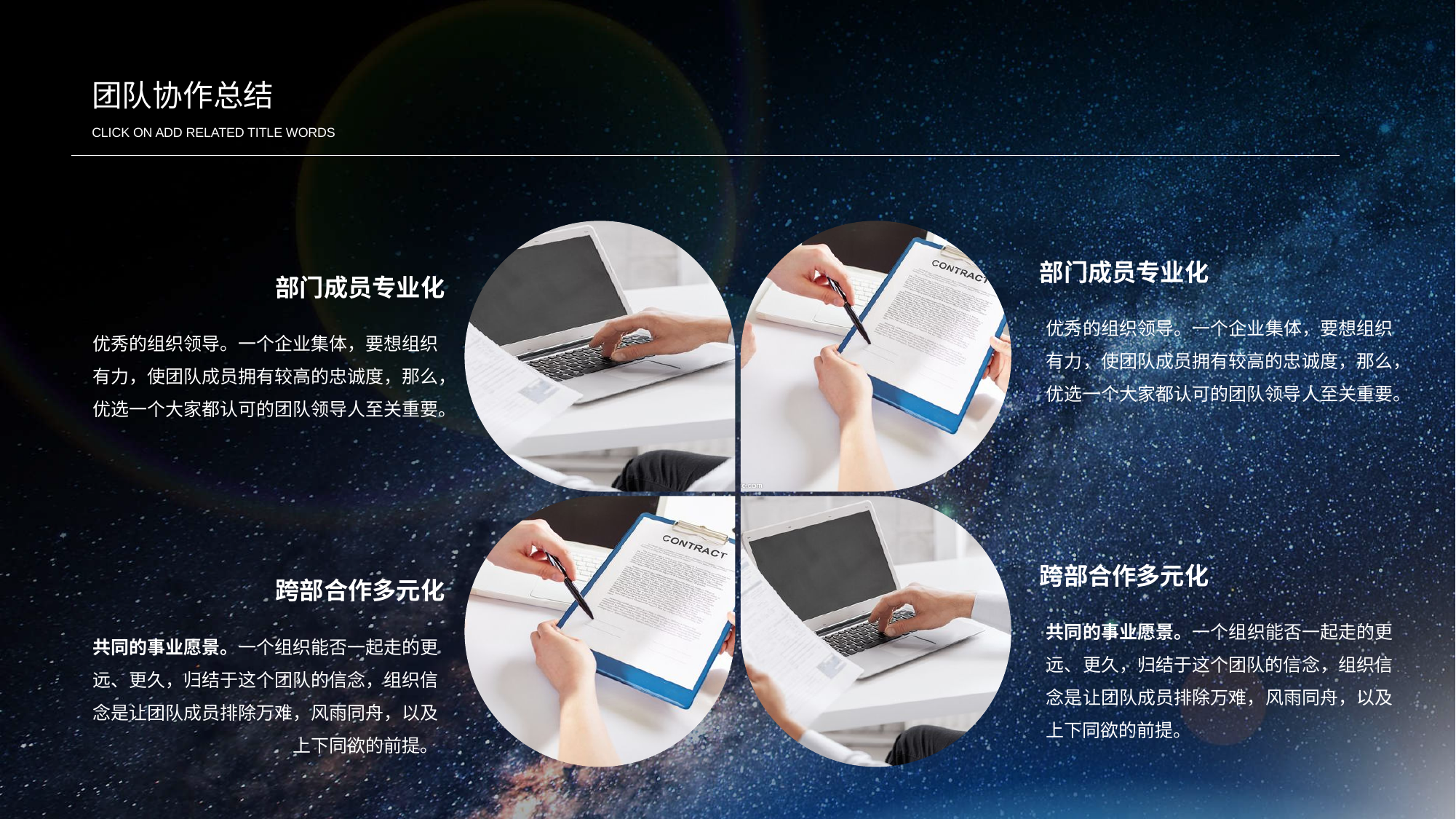

团队协作总结

CLICK ON ADD RELATED TITLE WORDS

部门成员专业化
部门成员专业化
优秀的组织领导。一个企业集体，要想组织有力，使团队成员拥有较高的忠诚度，那么，优选一个大家都认可的团队领导人至关重要。
优秀的组织领导。一个企业集体，要想组织有力，使团队成员拥有较高的忠诚度，那么，优选一个大家都认可的团队领导人至关重要。

跨部合作多元化
跨部合作多元化
共同的事业愿景。一个组织能否一起走的更远、更久，归结于这个团队的信念，组织信念是让团队成员排除万难，风雨同舟，以及上下同欲的前提。
共同的事业愿景。一个组织能否一起走的更远、更久，归结于这个团队的信念，组织信念是让团队成员排除万难，风雨同舟，以及上下同欲的前提。